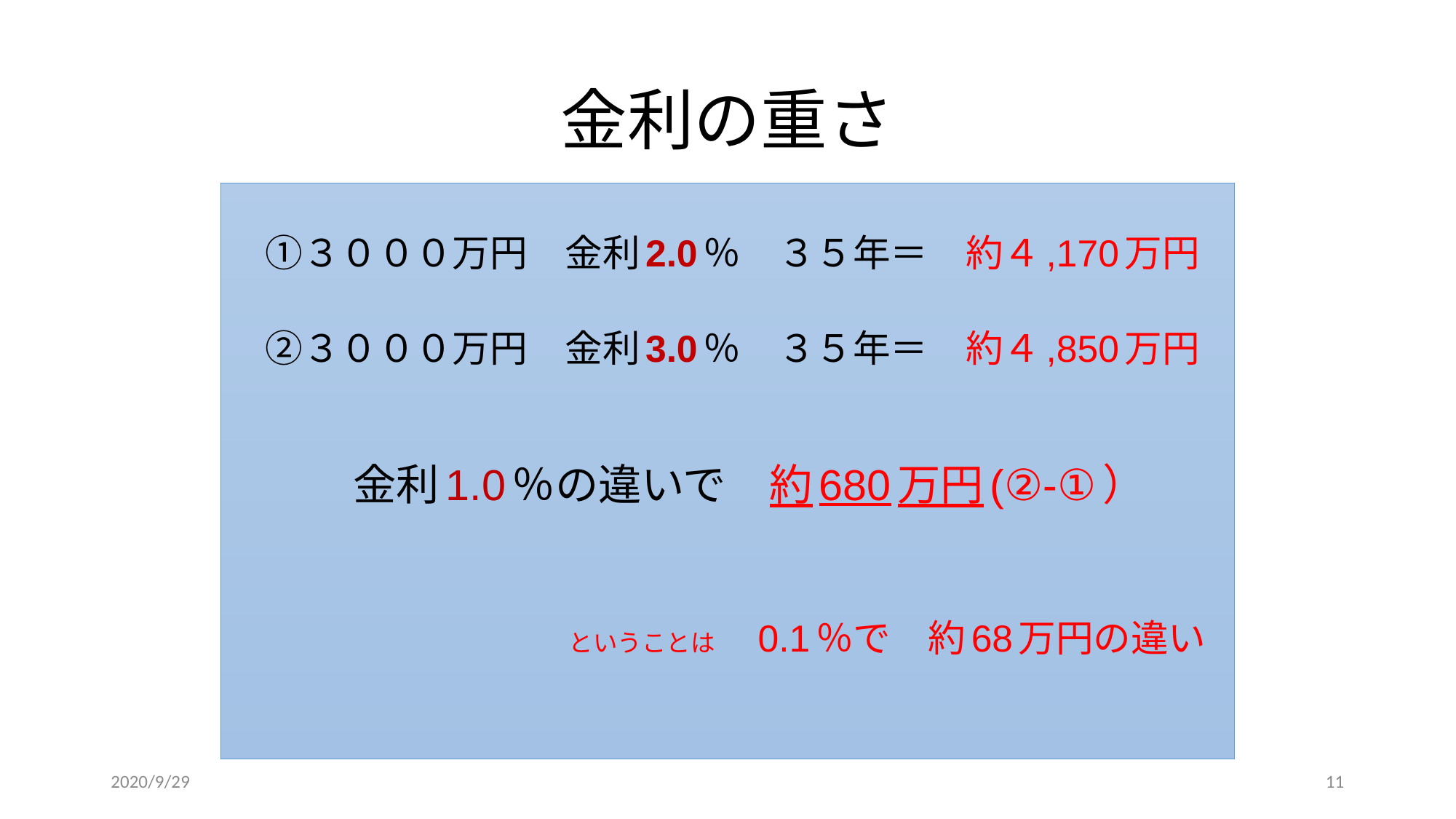

# 金利の重さ

　①３０００万円　金利2.0％　３５年＝　約４,170万円

　②３０００万円　金利3.0％　３５年＝　約４,850万円

　　　　金利1.0％の違いで　約680万円(②-①）

　　　　　　　　　ということは　0.1％で　約68万円の違い

2020/9/29
11